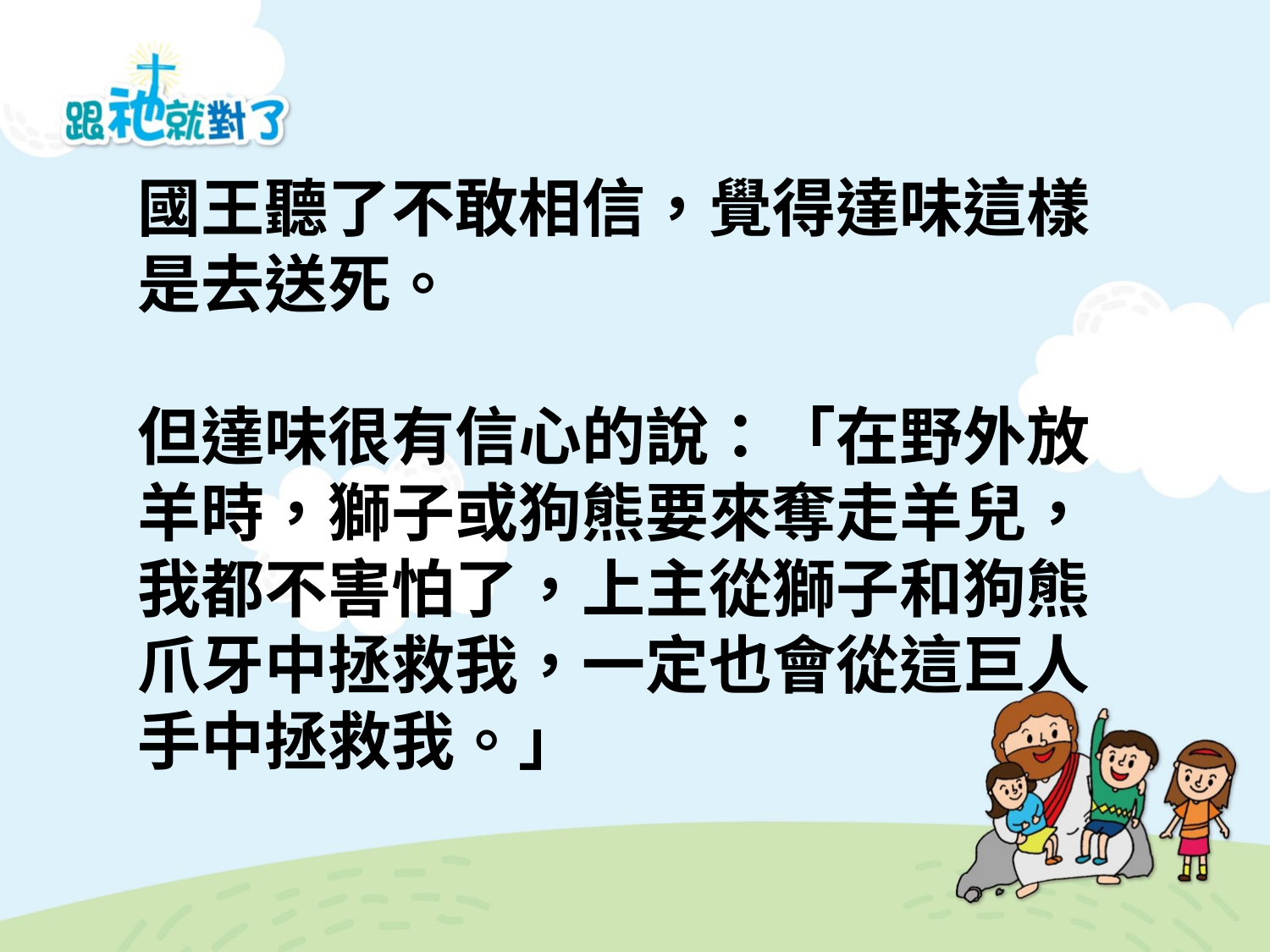

國王聽了不敢相信，覺得達味這樣是去送死。

但達味很有信心的說：「在野外放羊時，獅子或狗熊要來奪走羊兒，我都不害怕了，上主從獅子和狗熊爪牙中拯救我，一定也會從這巨人手中拯救我。」